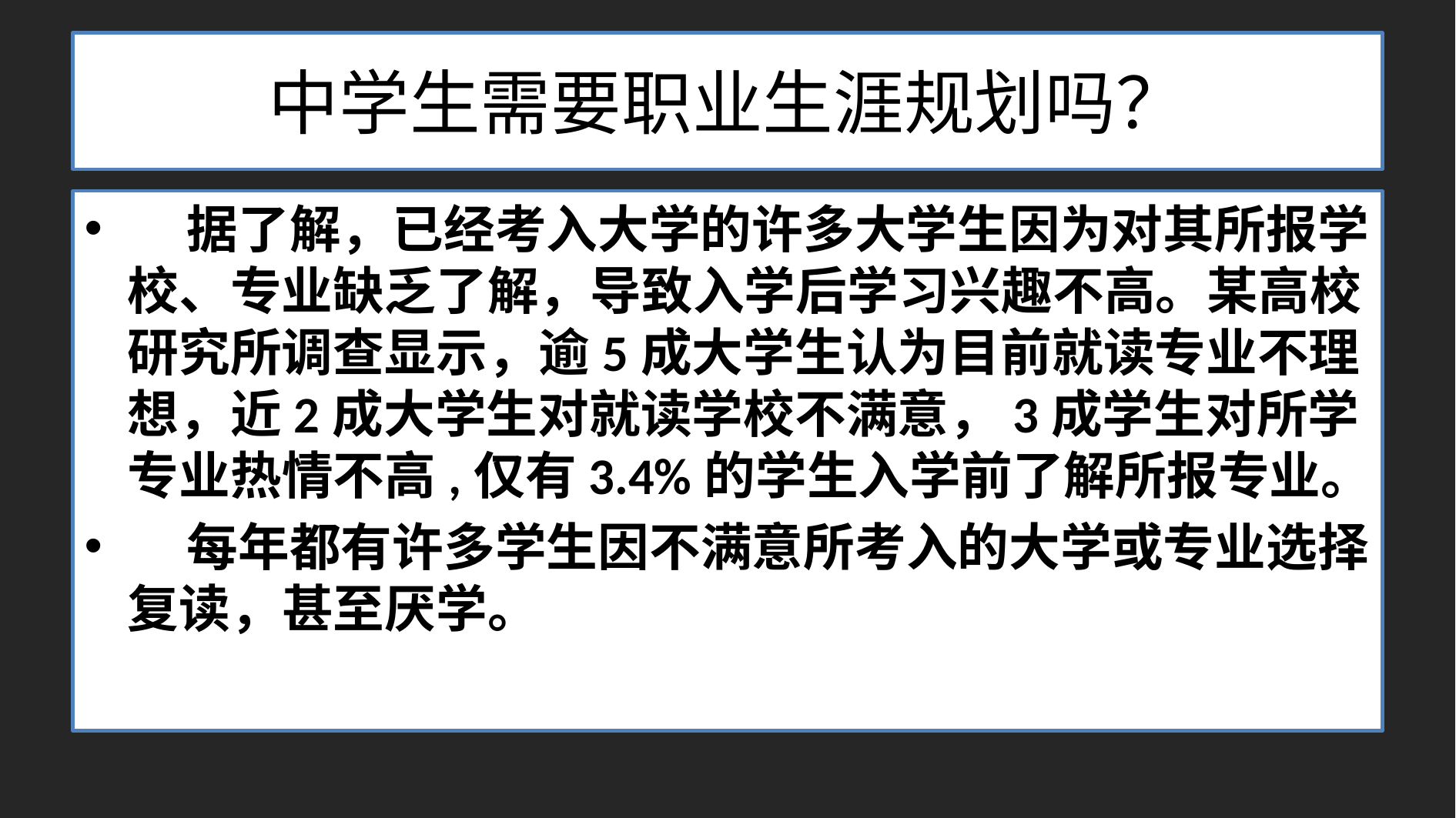

# 中学生需要职业生涯规划吗？
    据了解，已经考入大学的许多大学生因为对其所报学校、专业缺乏了解，导致入学后学习兴趣不高。某高校研究所调查显示，逾5成大学生认为目前就读专业不理想，近2成大学生对就读学校不满意，3成学生对所学专业热情不高,仅有3.4%的学生入学前了解所报专业。
    每年都有许多学生因不满意所考入的大学或专业选择复读，甚至厌学。